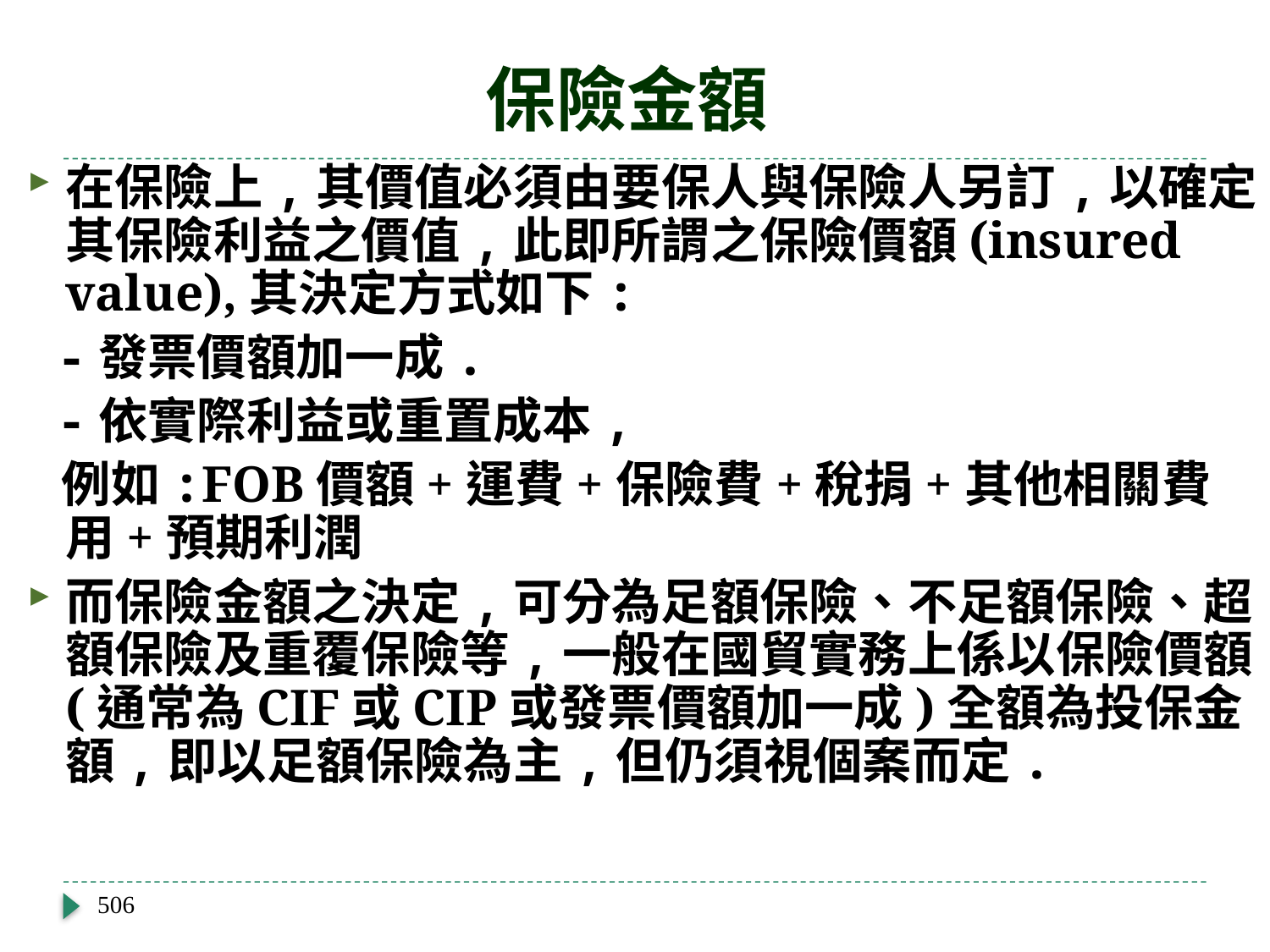

# 保險金額
在保險上,其價值必須由要保人與保險人另訂,以確定其保險利益之價值,此即所謂之保險價額(insured value),其決定方式如下:
 -發票價額加一成.
 -依實際利益或重置成本,
  例如:FOB價額+運費+保險費+稅捐+其他相關費用+預期利潤
而保險金額之決定,可分為足額保險、不足額保險、超額保險及重覆保險等,一般在國貿實務上係以保險價額(通常為CIF或CIP或發票價額加一成)全額為投保金額,即以足額保險為主,但仍須視個案而定.
506